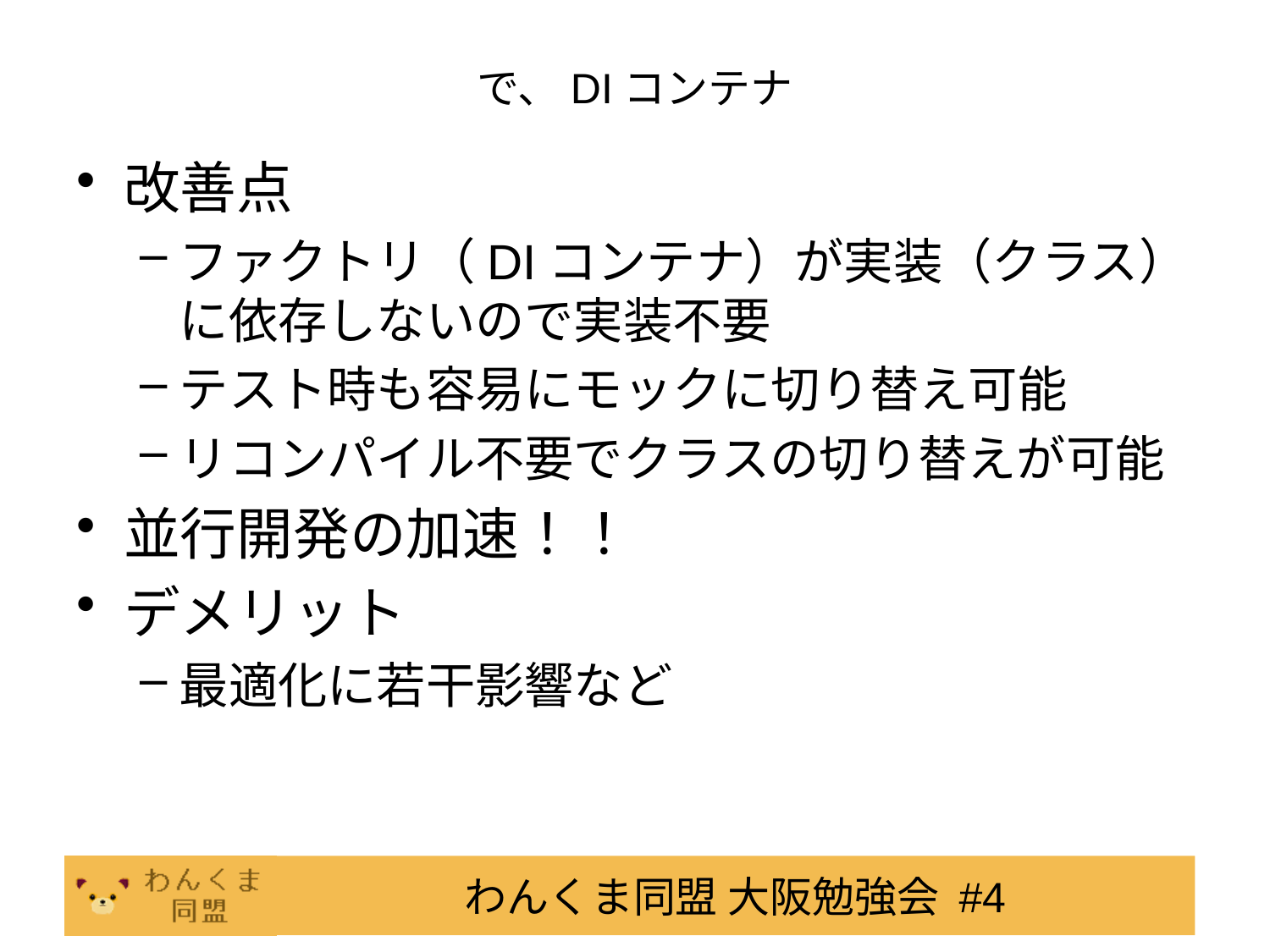

# で、DIコンテナ
改善点
ファクトリ（DIコンテナ）が実装（クラス）に依存しないので実装不要
テスト時も容易にモックに切り替え可能
リコンパイル不要でクラスの切り替えが可能
並行開発の加速！！
デメリット
最適化に若干影響など